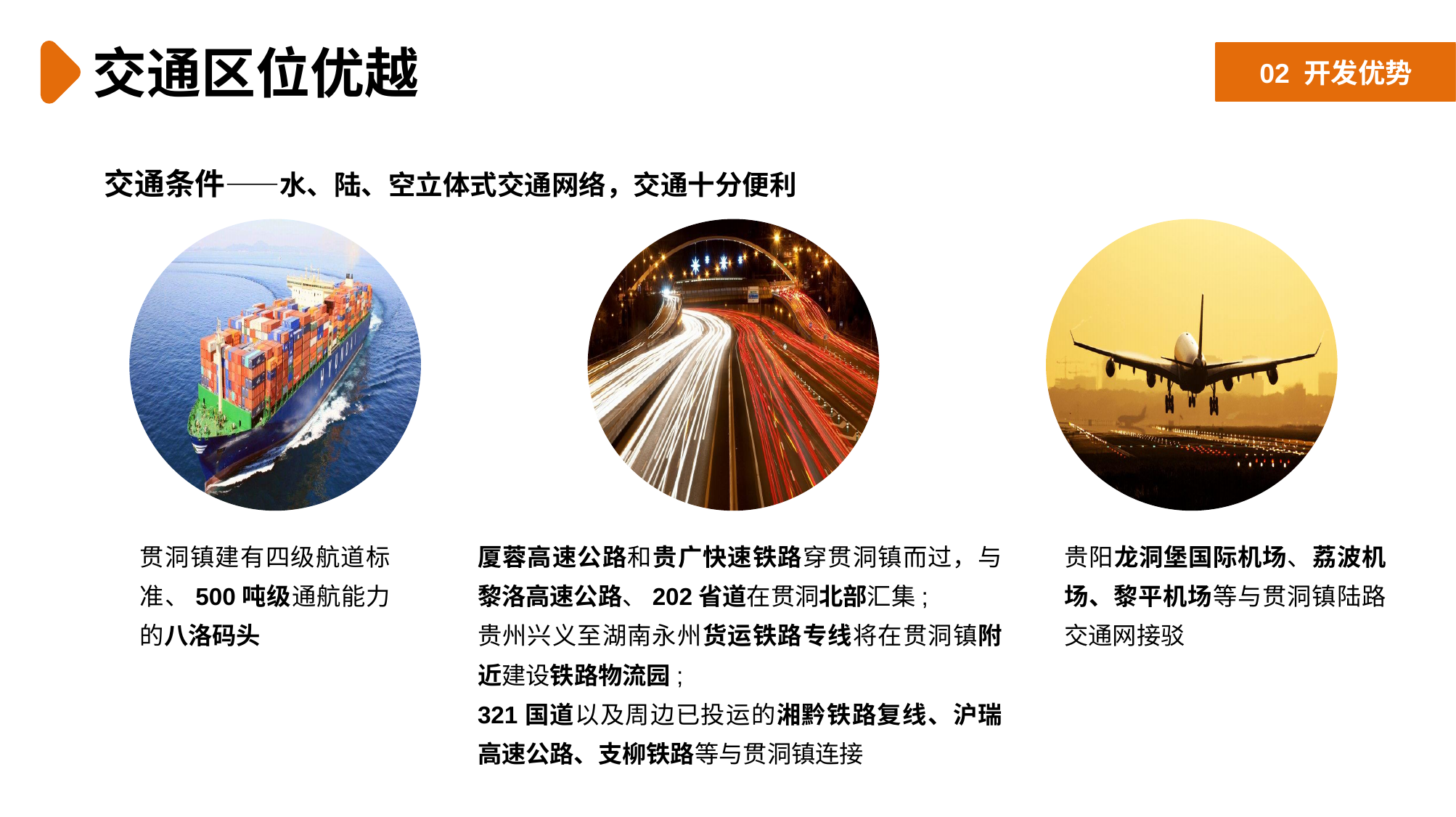

交通区位优越
02 开发优势

交通条件——水、陆、空立体式交通网络，交通十分便利

贯洞镇建有四级航道标准、500吨级通航能力的八洛码头
厦蓉高速公路和贵广快速铁路穿贯洞镇而过，与黎洛高速公路、202省道在贯洞北部汇集;
贵州兴义至湖南永州货运铁路专线将在贯洞镇附近建设铁路物流园;
321国道以及周边已投运的湘黔铁路复线、沪瑞高速公路、支柳铁路等与贯洞镇连接
贵阳龙洞堡国际机场、荔波机场、黎平机场等与贯洞镇陆路交通网接驳